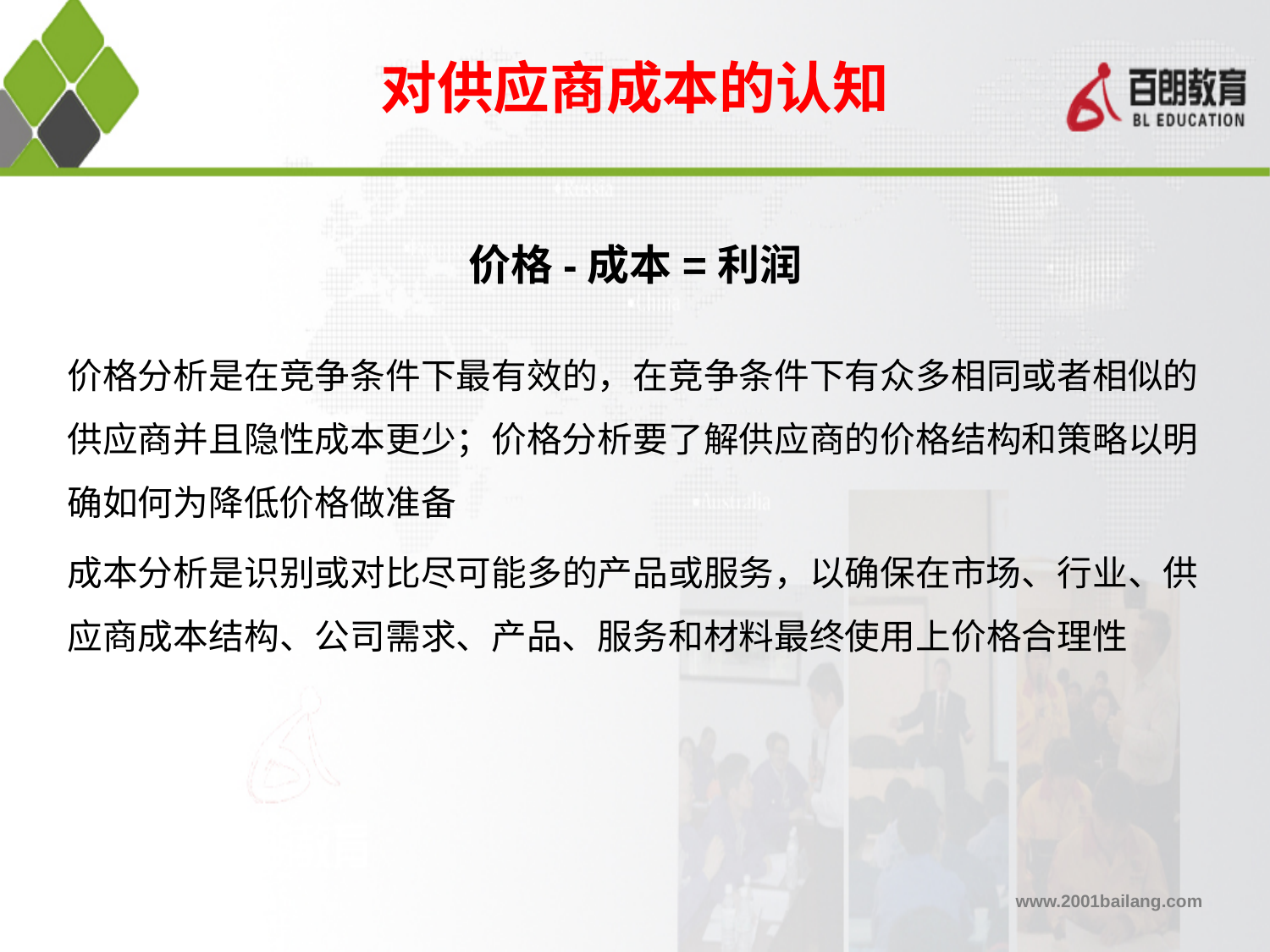

对供应商成本的认知
价格-成本=利润

价格分析是在竞争条件下最有效的，在竞争条件下有众多相同或者相似的供应商并且隐性成本更少；价格分析要了解供应商的价格结构和策略以明确如何为降低价格做准备
成本分析是识别或对比尽可能多的产品或服务，以确保在市场、行业、供应商成本结构、公司需求、产品、服务和材料最终使用上价格合理性